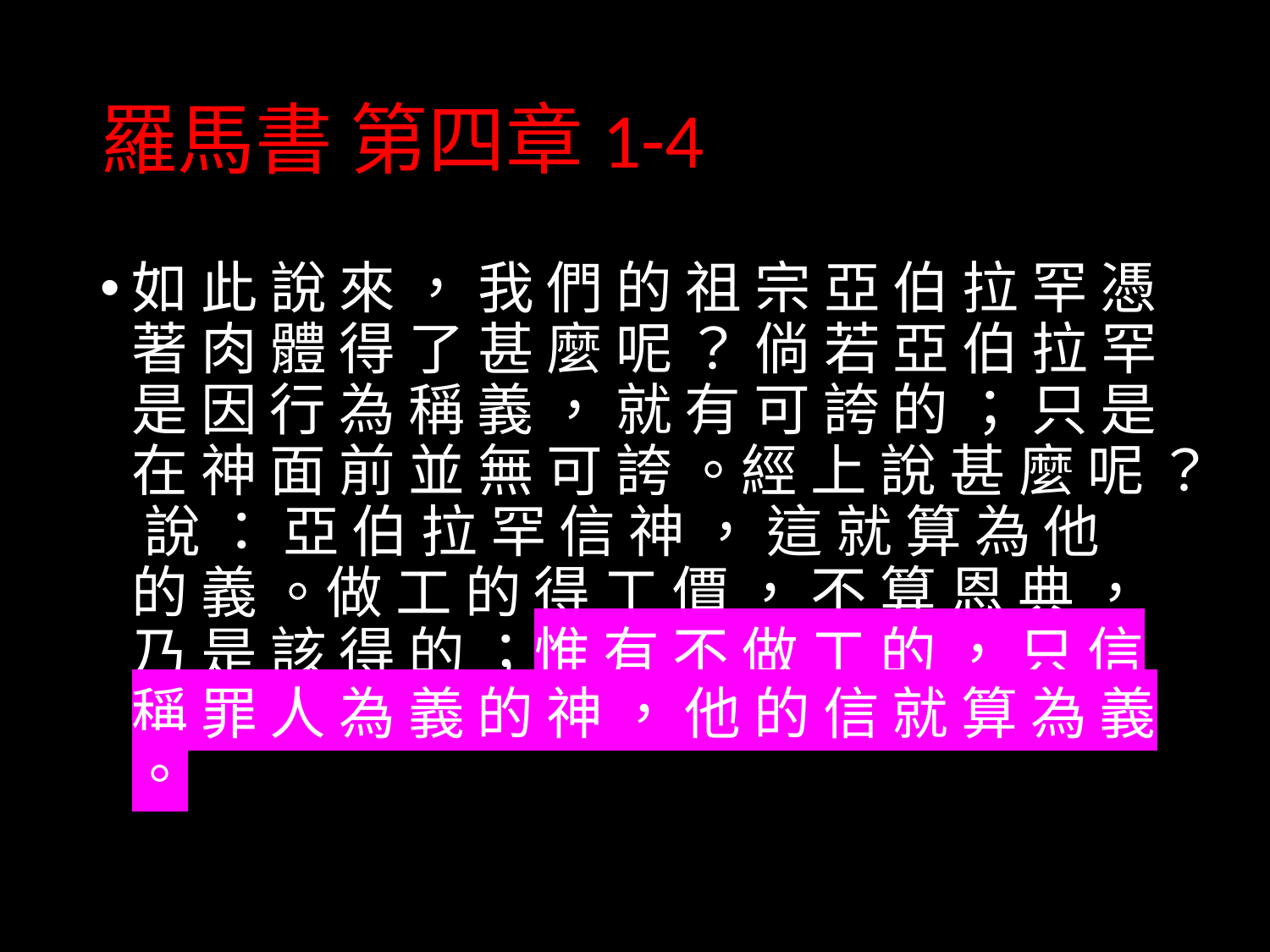

# 羅馬書 第四章1-4
如 此 說 來 ， 我 們 的 祖 宗 亞 伯 拉 罕 憑 著 肉 體 得 了 甚 麼 呢 ？ 倘 若 亞 伯 拉 罕 是 因 行 為 稱 義 ， 就 有 可 誇 的 ； 只 是 在 神 面 前 並 無 可 誇 。經 上 說 甚 麼 呢 ？ 說 ： 亞 伯 拉 罕 信 神 ， 這 就 算 為 他 的 義 。做 工 的 得 工 價 ， 不 算 恩 典 ， 乃 是 該 得 的 ；惟 有 不 做 工 的 ， 只 信 稱 罪 人 為 義 的 神 ， 他 的 信 就 算 為 義 。